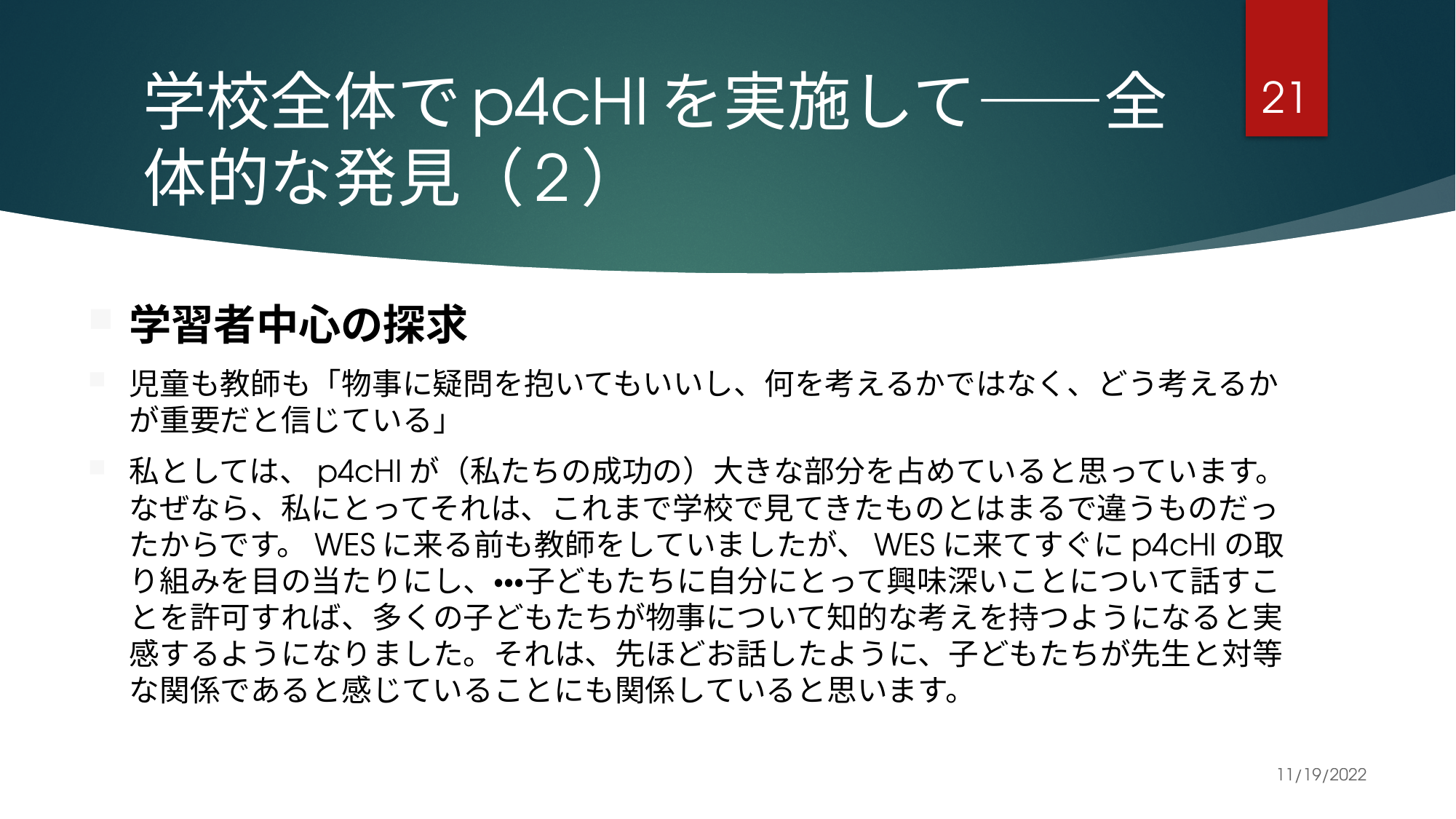

21
# 学校全体でp4cHIを実施して――全体的な発見（2）

学習者中心の探求
児童も教師も「物事に疑問を抱いてもいいし、何を考えるかではなく、どう考えるかが重要だと信じている」
私としては、p4cHIが（私たちの成功の）大きな部分を占めていると思っています。なぜなら、私にとってそれは、これまで学校で見てきたものとはまるで違うものだったからです。WESに来る前も教師をしていましたが、WESに来てすぐにp4cHIの取り組みを目の当たりにし、・・・子どもたちに自分にとって興味深いことについて話すことを許可すれば、多くの子どもたちが物事について知的な考えを持つようになると実感するようになりました。それは、先ほどお話したように、子どもたちが先生と対等な関係であると感じていることにも関係していると思います。

11/19/2022